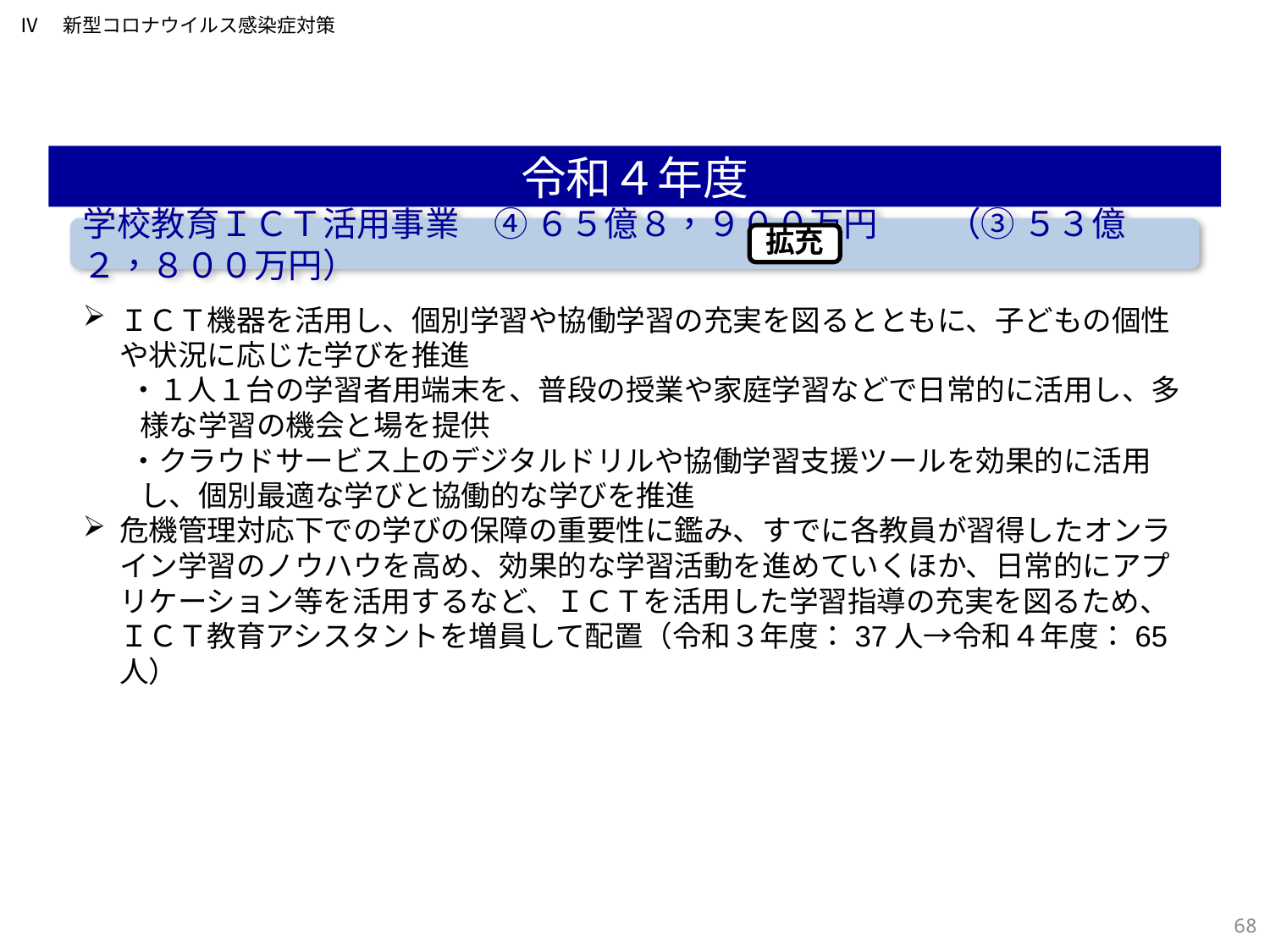

Ⅳ　新型コロナウイルス感染症対策
令和４年度
学校教育ＩＣＴ活用事業　④ ６５億８，９００万円         （③ ５３億２，８００万円）
拡充

ＩＣＴ機器を活用し、個別学習や協働学習の充実を図るとともに、子どもの個性や状況に応じた学びを推進
・１人１台の学習者用端末を、普段の授業や家庭学習などで日常的に活用し、多様な学習の機会と場を提供
・クラウドサービス上のデジタルドリルや協働学習支援ツールを効果的に活用し、個別最適な学びと協働的な学びを推進
危機管理対応下での学びの保障の重要性に鑑み、すでに各教員が習得したオンライン学習のノウハウを高め、効果的な学習活動を進めていくほか、日常的にアプリケーション等を活用するなど、ＩＣＴを活用した学習指導の充実を図るため、ＩＣＴ教育アシスタントを増員して配置（令和３年度：37人→令和４年度：65人）
68